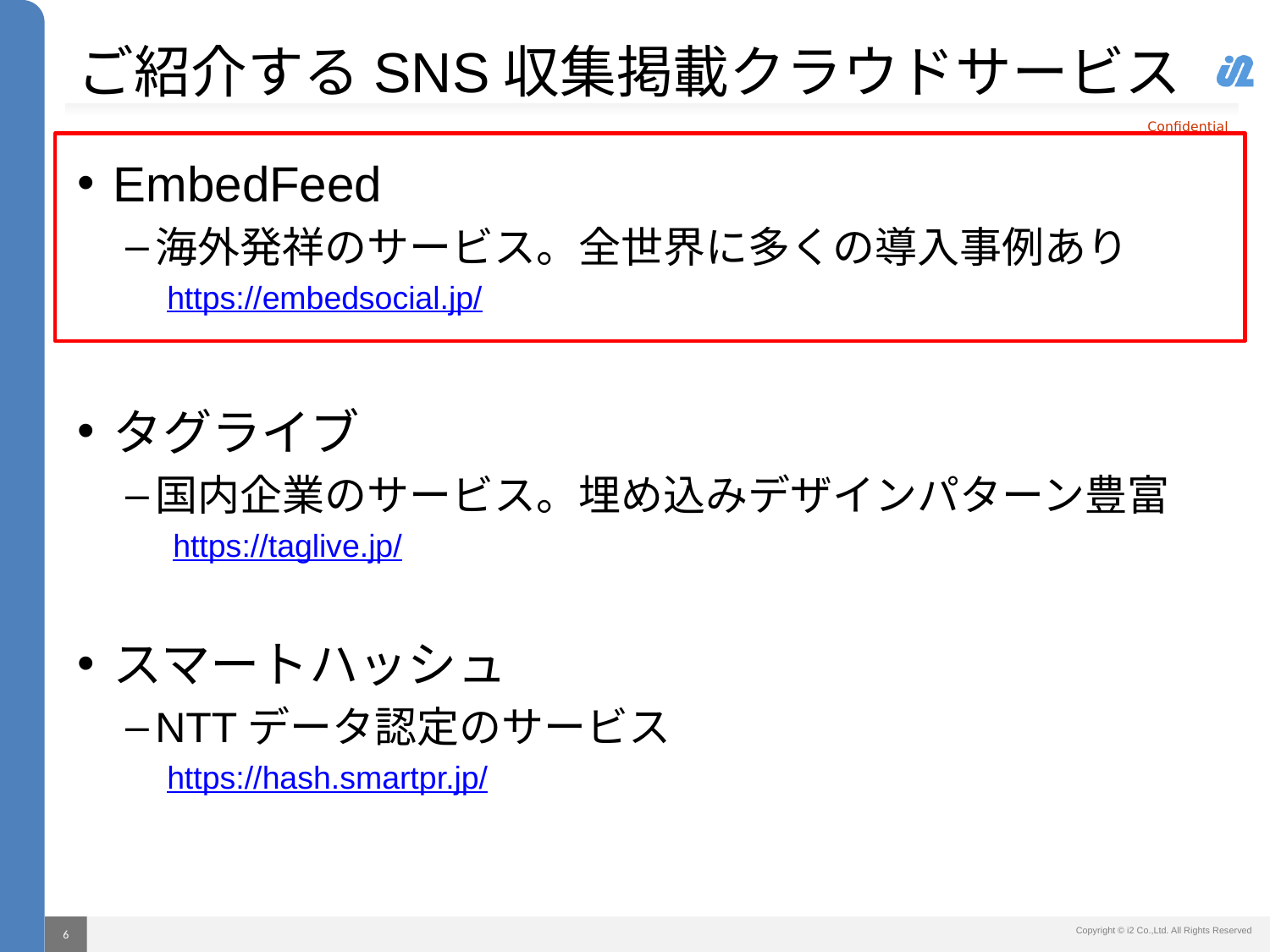

# ご紹介するSNS収集掲載クラウドサービス

EmbedFeed
海外発祥のサービス。全世界に多くの導入事例あり
https://embedsocial.jp/

タグライブ
国内企業のサービス。埋め込みデザインパターン豊富
https://taglive.jp/

スマートハッシュ
NTTデータ認定のサービス
https://hash.smartpr.jp/